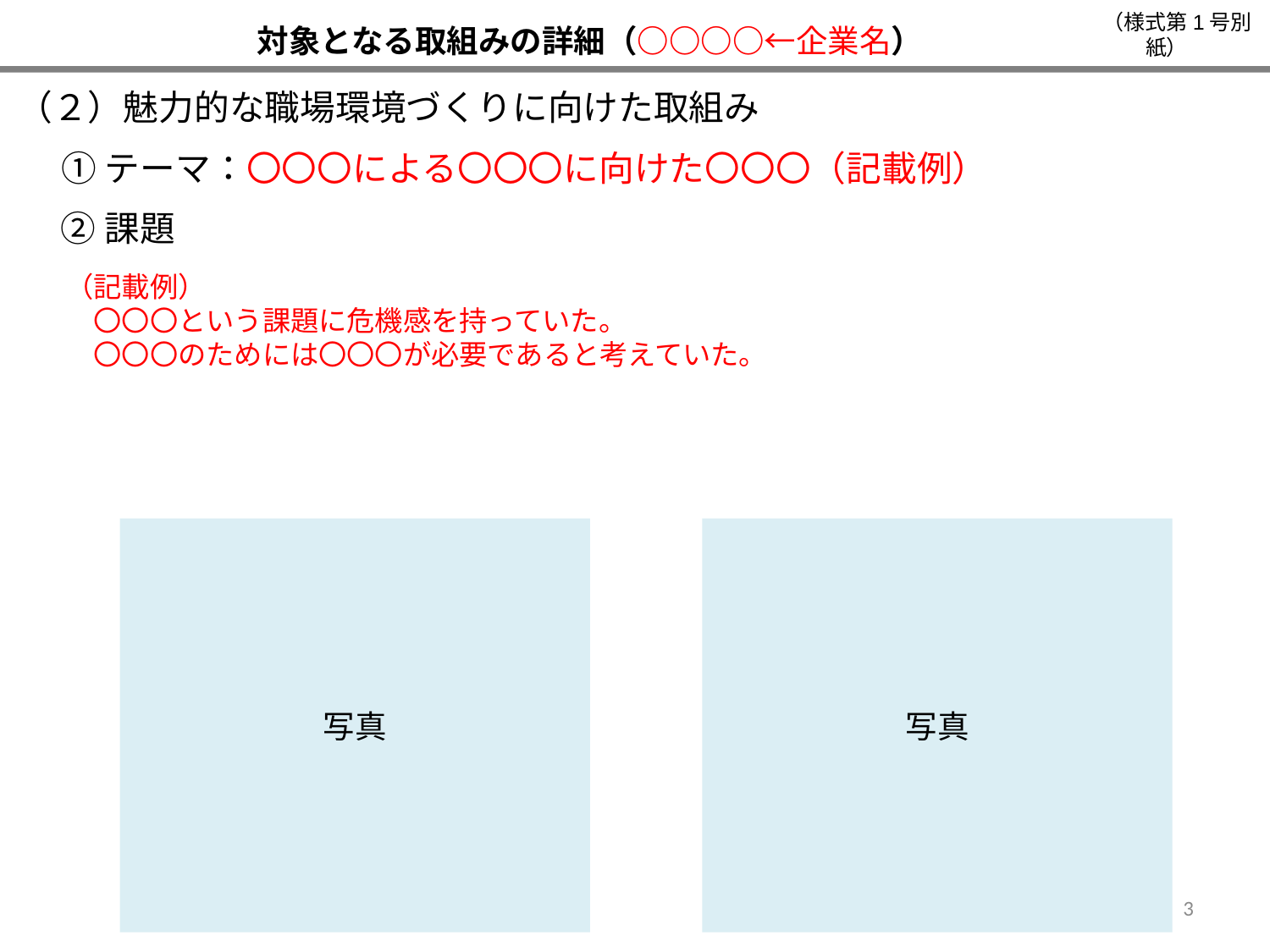

（様式第1号別紙）
対象となる取組みの詳細（○○○○←企業名）

（２）魅力的な職場環境づくりに向けた取組み
①テーマ：〇〇〇による〇〇〇に向けた〇〇〇（記載例）
②課題
（記載例）
　〇〇〇という課題に危機感を持っていた。
　〇〇〇のためには〇〇〇が必要であると考えていた。

写真
写真
3